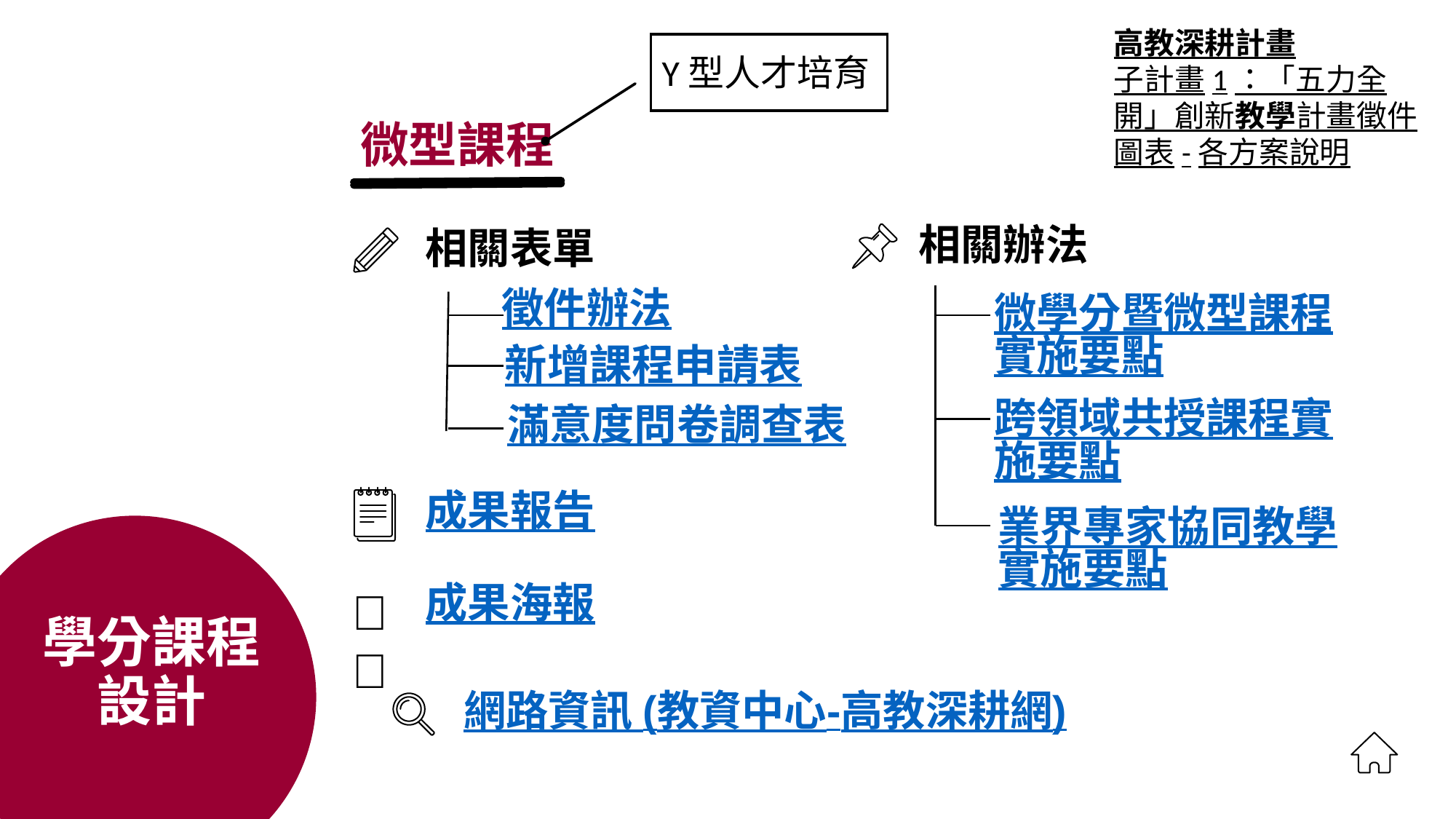

高教深耕計畫
子計畫1：「五力全開」創新教學計畫徵件圖表-各方案說明

Y型人才培育
微型課程
相關辦法
相關表單

徵件辦法
微學分暨微型課程實施要點
新增課程申請表
跨領域共授課程實施要點
滿意度問卷調查表
成果報告

業界專家協同教學實施要點

成果海報
🎨
# 學分課程設計
網路資訊 (教資中心-高教深耕網)